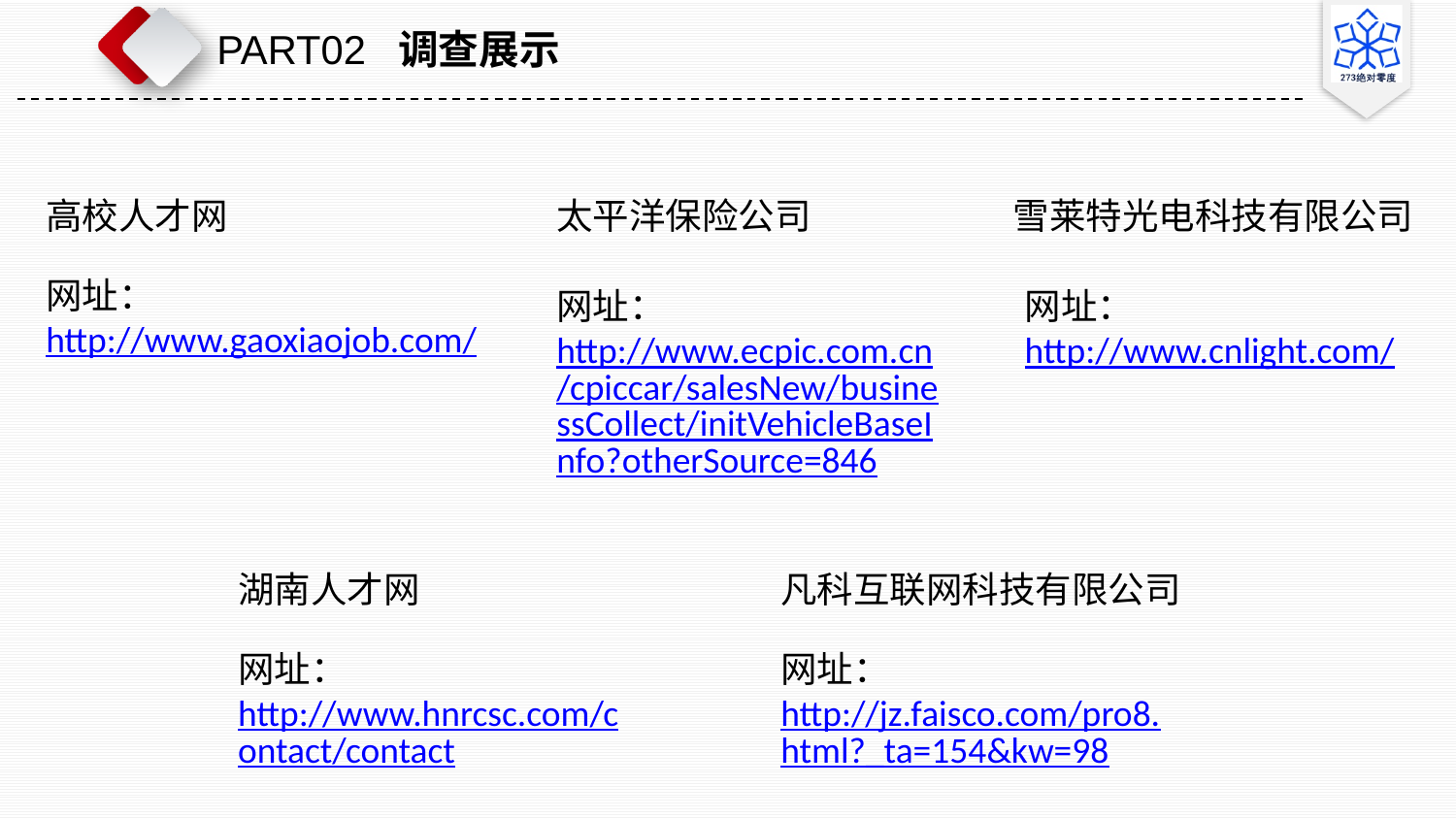

PART02  调查展示
高校人才网
太平洋保险公司
雪莱特光电科技有限公司
网址：http://www.gaoxiaojob.com/
网址：http://www.ecpic.com.cn/cpiccar/salesNew/businessCollect/initVehicleBaseInfo?otherSource=846
网址：http://www.cnlight.com/
湖南人才网
凡科互联网科技有限公司
网址：http://www.hnrcsc.com/contact/contact
网址：http://jz.faisco.com/pro8.html?_ta=154&kw=98